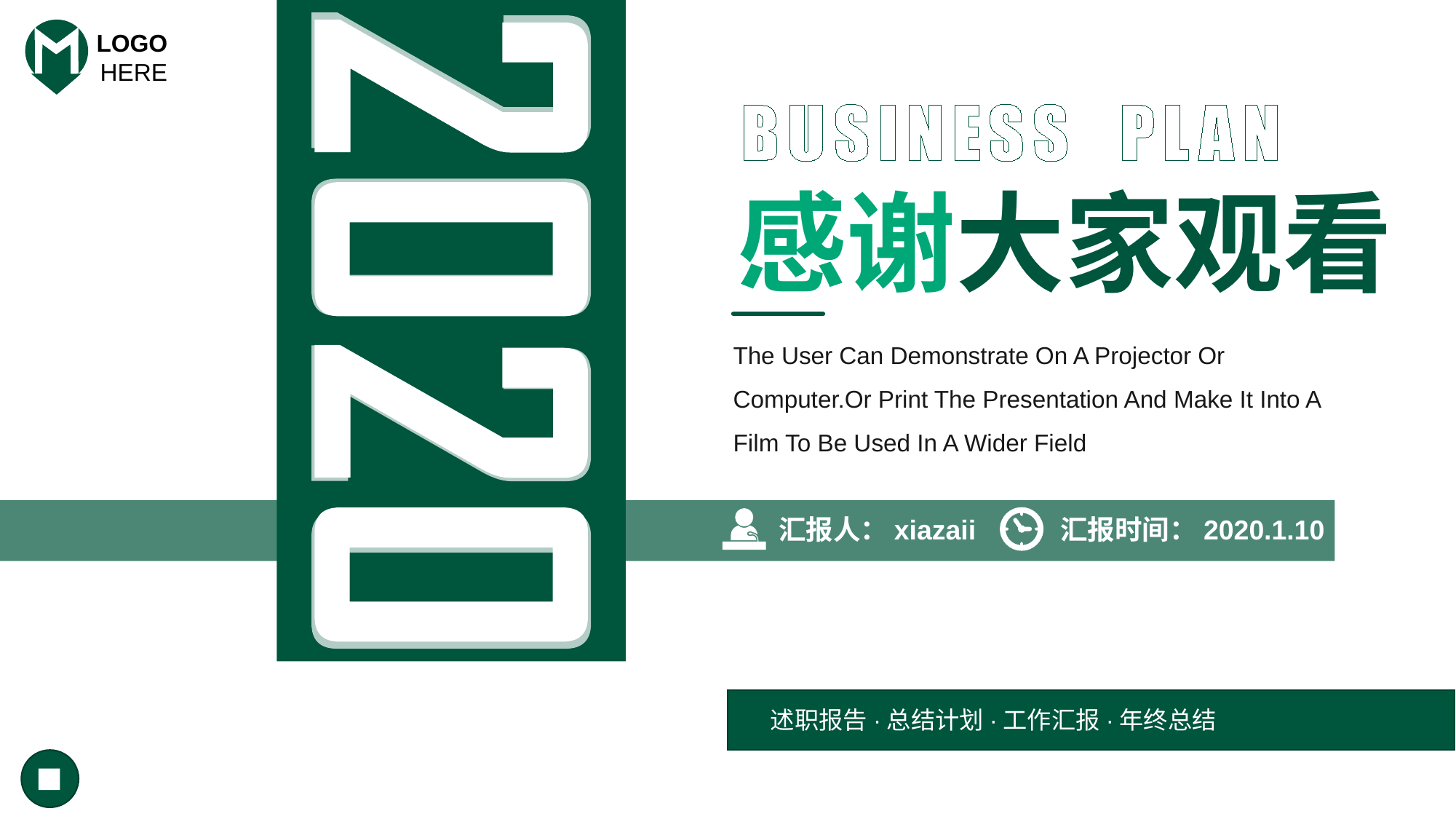

LOGO
HERE

感谢大家观看
The User Can Demonstrate On A Projector Or Computer.Or Print The Presentation And Make It Into A Film To Be Used In A Wider Field

汇报时间：2020.1.10
汇报人：xiazaii

述职报告·总结计划·工作汇报·年终总结